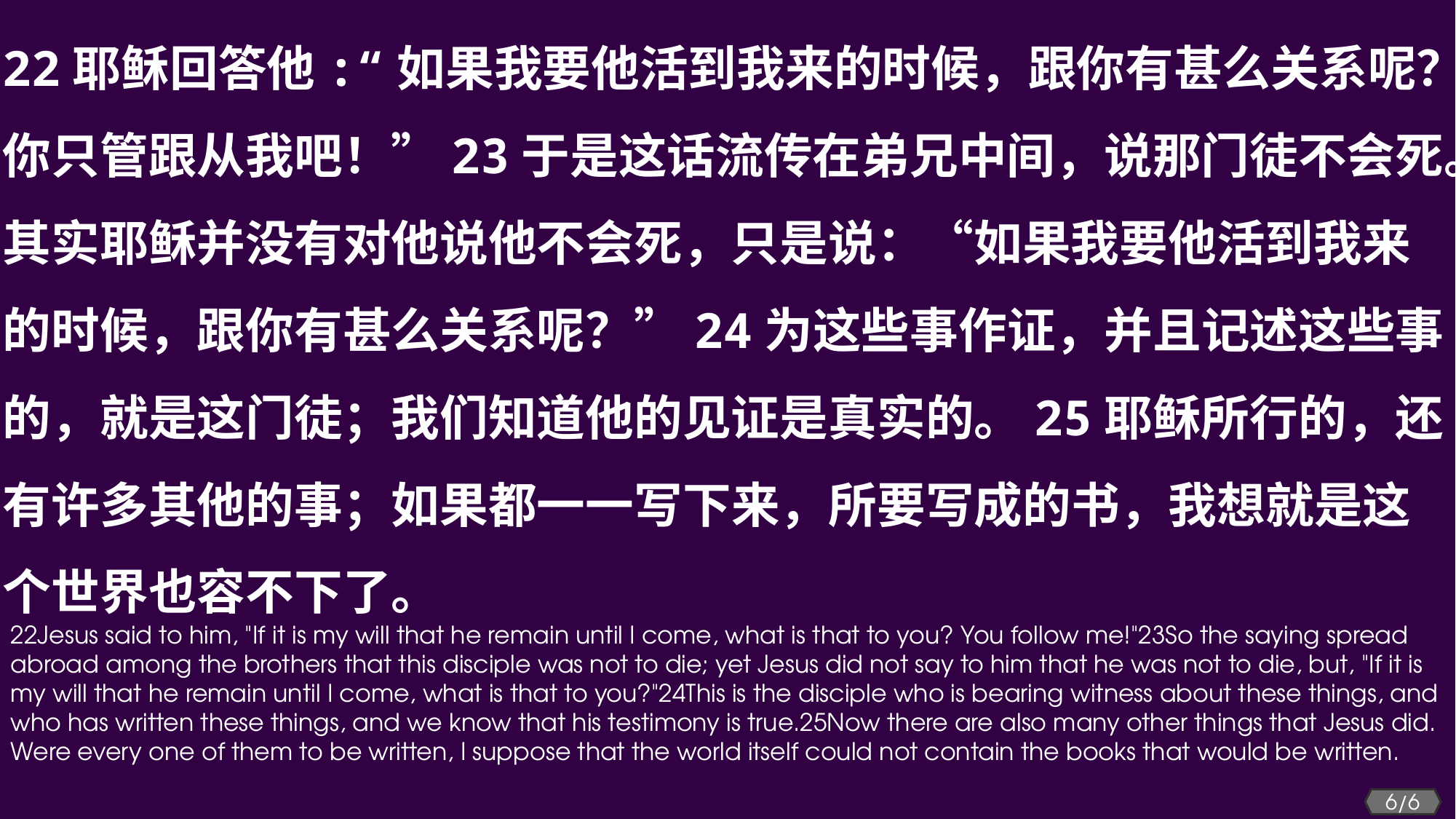

22耶稣回答他:“如果我要他活到我来的时候，跟你有甚么关系呢？你只管跟从我吧！”23于是这话流传在弟兄中间，说那门徒不会死。其实耶稣并没有对他说他不会死，只是说：“如果我要他活到我来的时候，跟你有甚么关系呢？”24为这些事作证，并且记述这些事的，就是这门徒；我们知道他的见证是真实的。25耶稣所行的，还有许多其他的事；如果都一一写下来，所要写成的书，我想就是这个世界也容不下了。

22Jesus said to him, "If it is my will that he remain until I come, what is that to you? You follow me!"23So the saying spread abroad among the brothers that this disciple was not to die; yet Jesus did not say to him that he was not to die, but, "If it is my will that he remain until I come, what is that to you?"24This is the disciple who is bearing witness about these things, and who has written these things, and we know that his testimony is true.25Now there are also many other things that Jesus did. Were every one of them to be written, I suppose that the world itself could not contain the books that would be written.

6/6